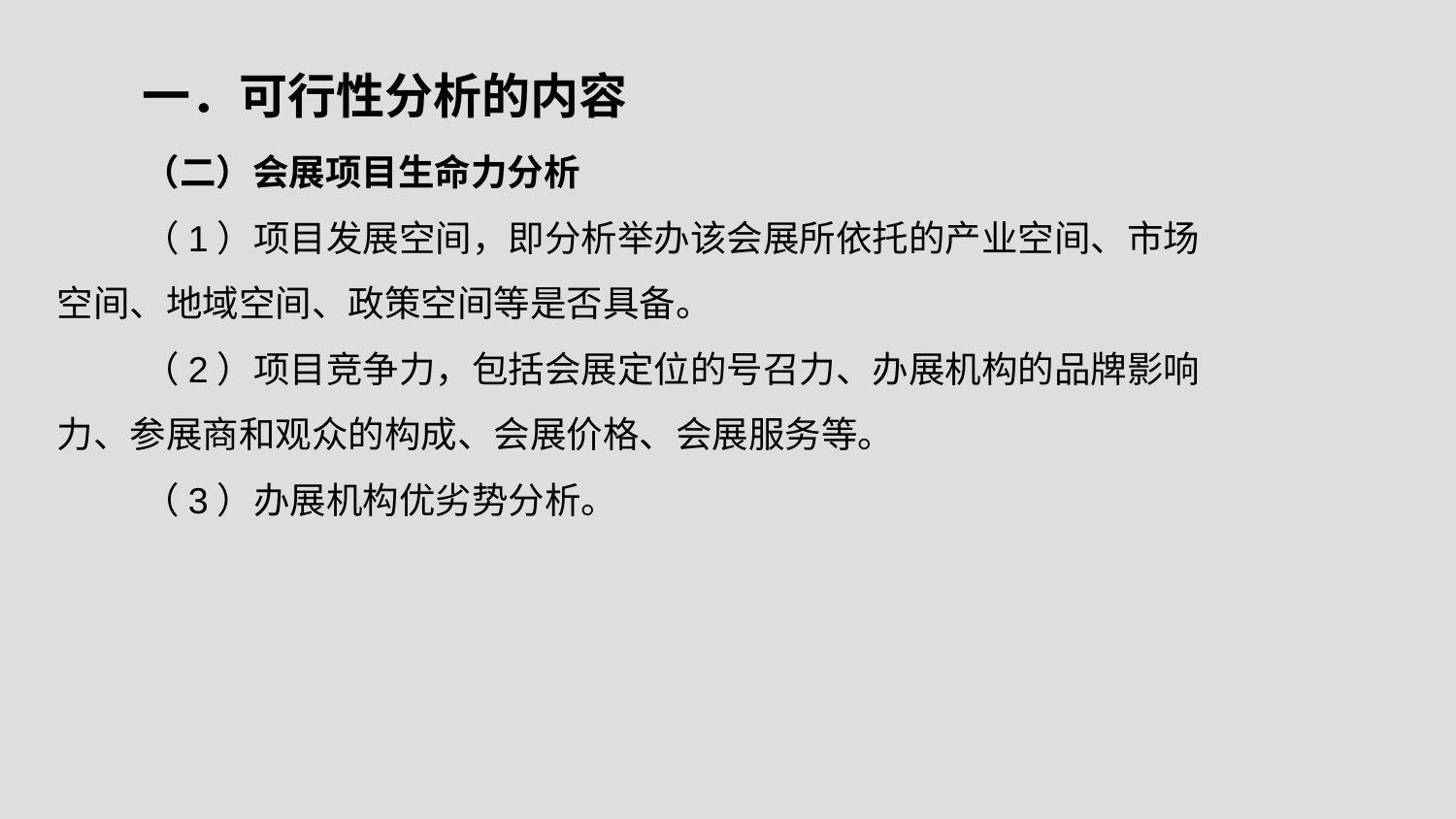

# 一．可行性分析的内容
（二）会展项目生命力分析
（1）项目发展空间，即分析举办该会展所依托的产业空间、市场空间、地域空间、政策空间等是否具备。
（2）项目竞争力，包括会展定位的号召力、办展机构的品牌影响力、参展商和观众的构成、会展价格、会展服务等。
（3）办展机构优劣势分析。